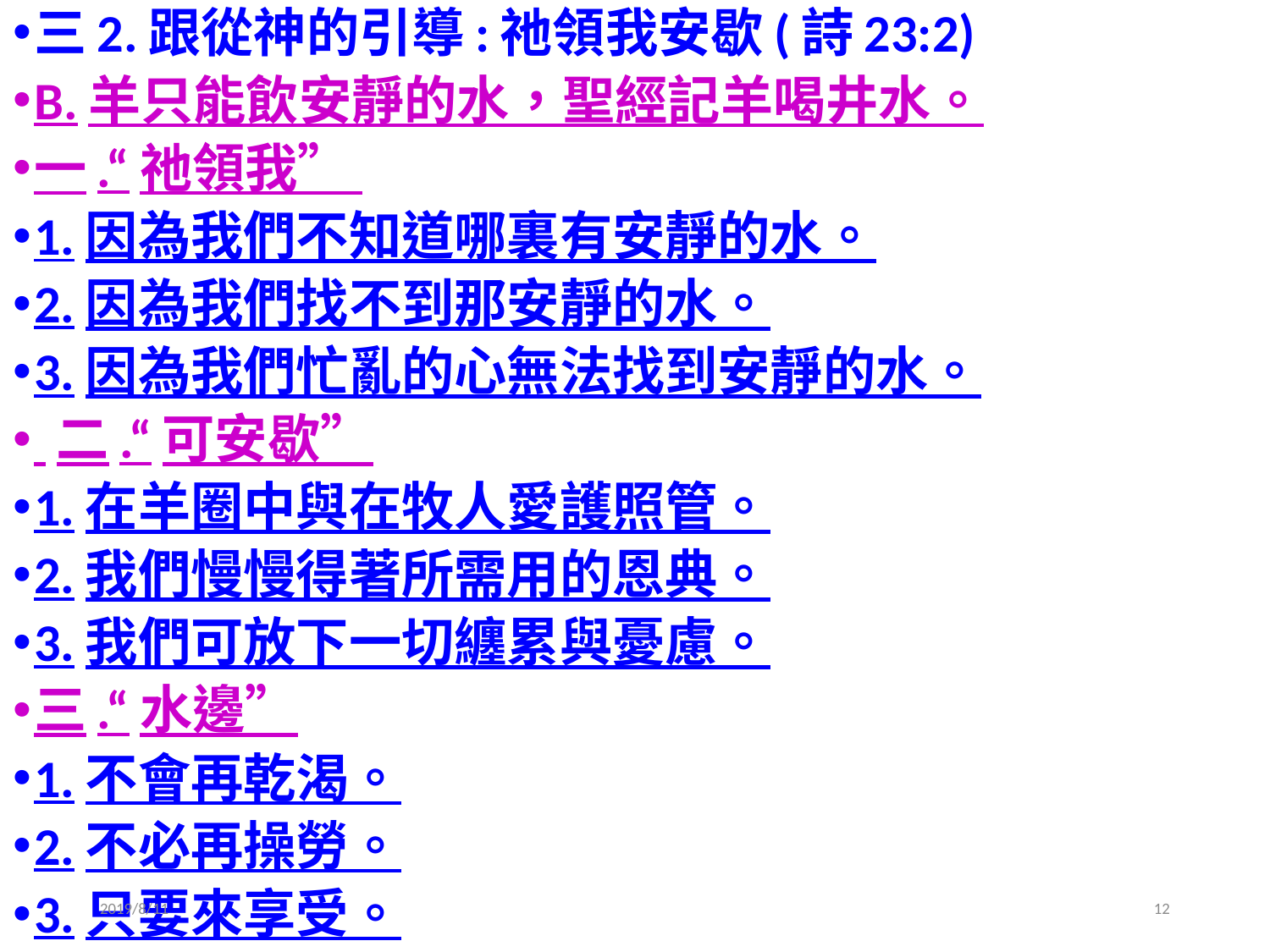

三2.跟從神的引導:祂領我安歇(詩23:2)
B.羊只能飲安靜的水，聖經記羊喝井水。
一.“祂領我”
1.因為我們不知道哪裏有安靜的水。
2.因為我們找不到那安靜的水。
3.因為我們忙亂的心無法找到安靜的水。
 二.“可安歇”
1.在羊圈中與在牧人愛護照管。
2.我們慢慢得著所需用的恩典。
3.我們可放下一切纏累與憂慮。
三.“水邊”
1.不會再乾渴。
2.不必再操勞。
3.只要來享受。

2019/8/11
12